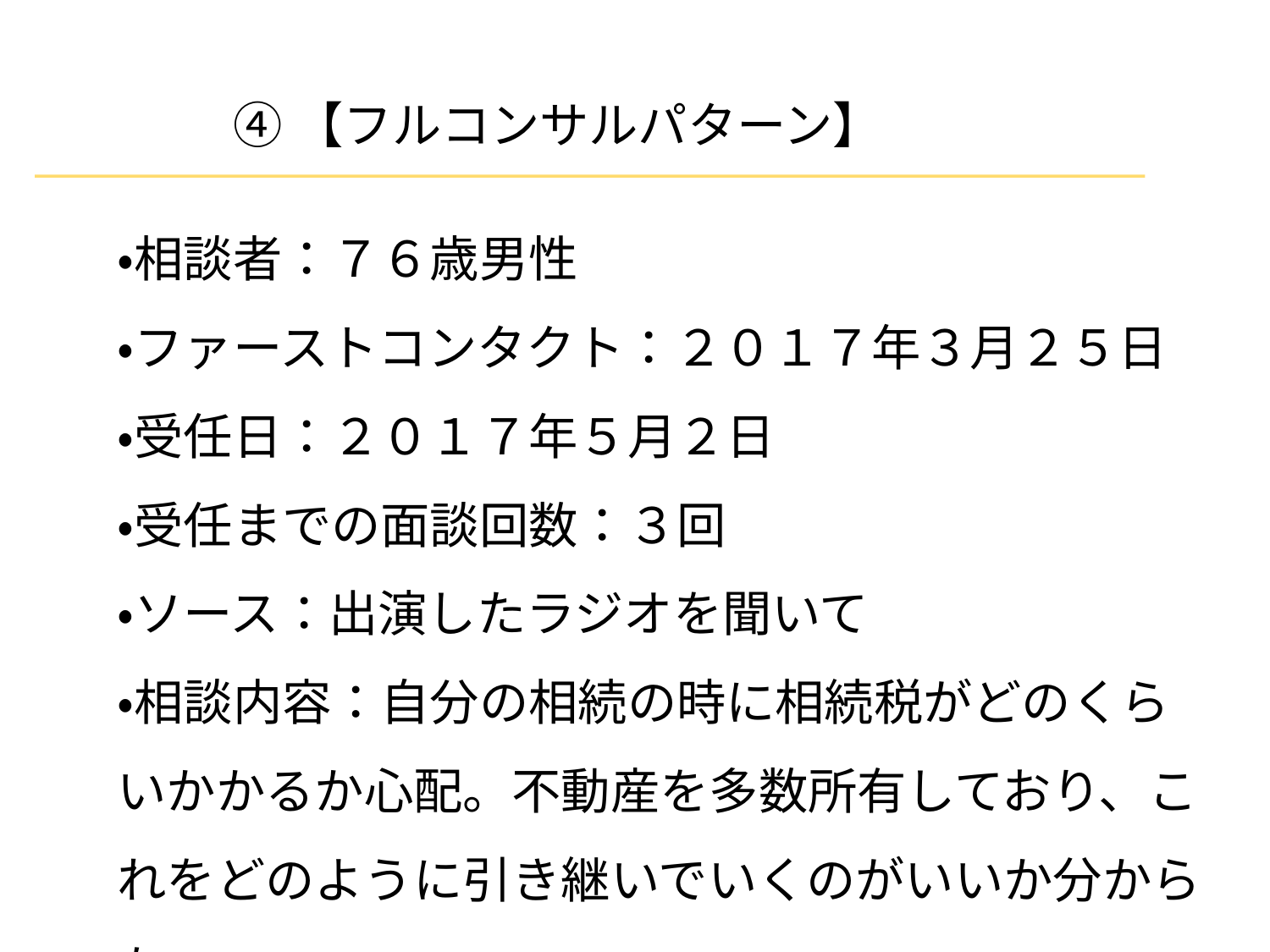

④【フルコンサルパターン】
・相談者：７６歳男性
・ファーストコンタクト：２０１７年３月２５日
・受任日：２０１７年５月２日
・受任までの面談回数：３回
・ソース：出演したラジオを聞いて
・相談内容：自分の相続の時に相続税がどのくらいかかるか心配。不動産を多数所有しており、これをどのように引き継いでいくのがいいか分からない。